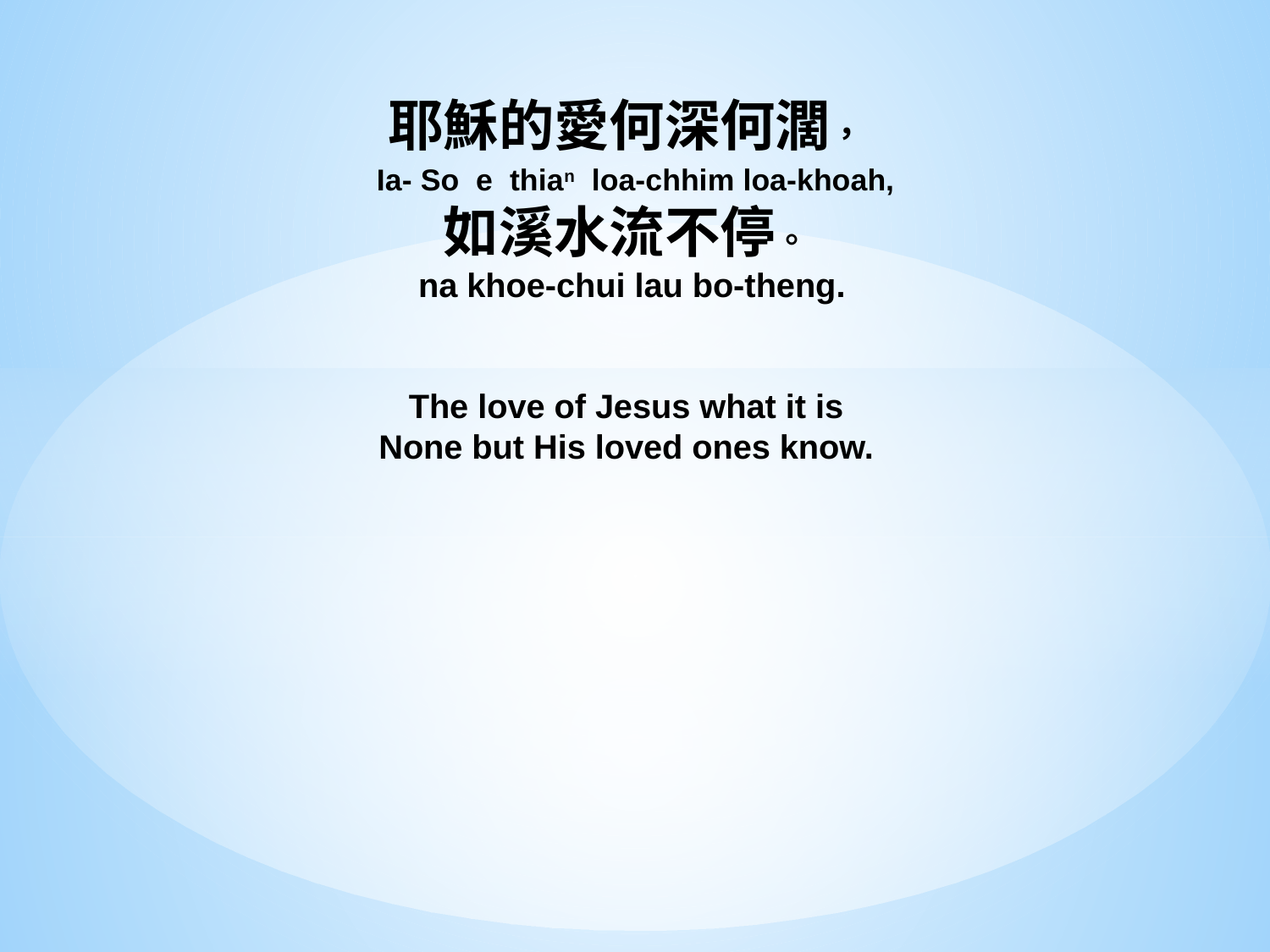

# 耶穌的愛何深何濶， Ia- So  e  thian  loa-chhim loa-khoah, 如溪水流不停。 na khoe-chui lau bo-theng. The love of Jesus what it is None but His loved ones know.